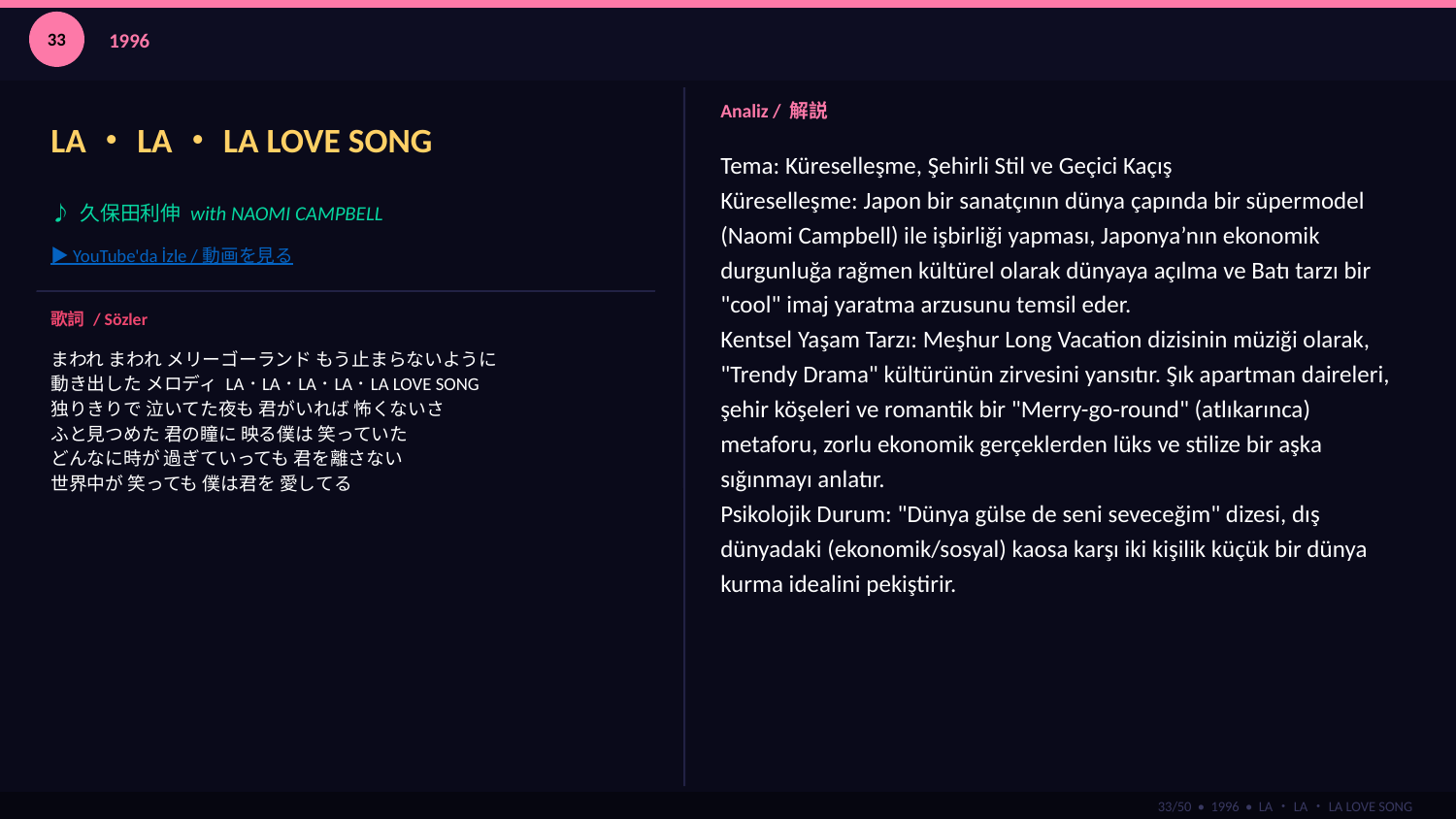

33
1996
LA・LA・LA LOVE SONG

Analiz / 解説
Tema: Küreselleşme, Şehirli Stil ve Geçici Kaçış
Küreselleşme: Japon bir sanatçının dünya çapında bir süpermodel (Naomi Campbell) ile işbirliği yapması, Japonya’nın ekonomik durgunluğa rağmen kültürel olarak dünyaya açılma ve Batı tarzı bir "cool" imaj yaratma arzusunu temsil eder.
Kentsel Yaşam Tarzı: Meşhur Long Vacation dizisinin müziği olarak, "Trendy Drama" kültürünün zirvesini yansıtır. Şık apartman daireleri, şehir köşeleri ve romantik bir "Merry-go-round" (atlıkarınca) metaforu, zorlu ekonomik gerçeklerden lüks ve stilize bir aşka sığınmayı anlatır.
Psikolojik Durum: "Dünya gülse de seni seveceğim" dizesi, dış dünyadaki (ekonomik/sosyal) kaosa karşı iki kişilik küçük bir dünya kurma idealini pekiştirir.
♪ 久保田利伸 with NAOMI CAMPBELL
▶ YouTube'da İzle / 動画を見る

歌詞 / Sözler
まわれ まわれ メリーゴーランド もう止まらないように
動き出した メロディ LA･LA･LA･LA･LA LOVE SONG
独りきりで 泣いてた夜も 君がいれば 怖くないさ
ふと見つめた 君の瞳に 映る僕は 笑っていた
どんなに時が 過ぎていっても 君を離さない
世界中が 笑っても 僕は君を 愛してる

33/50  •  1996  •  LA・LA・LA LOVE SONG